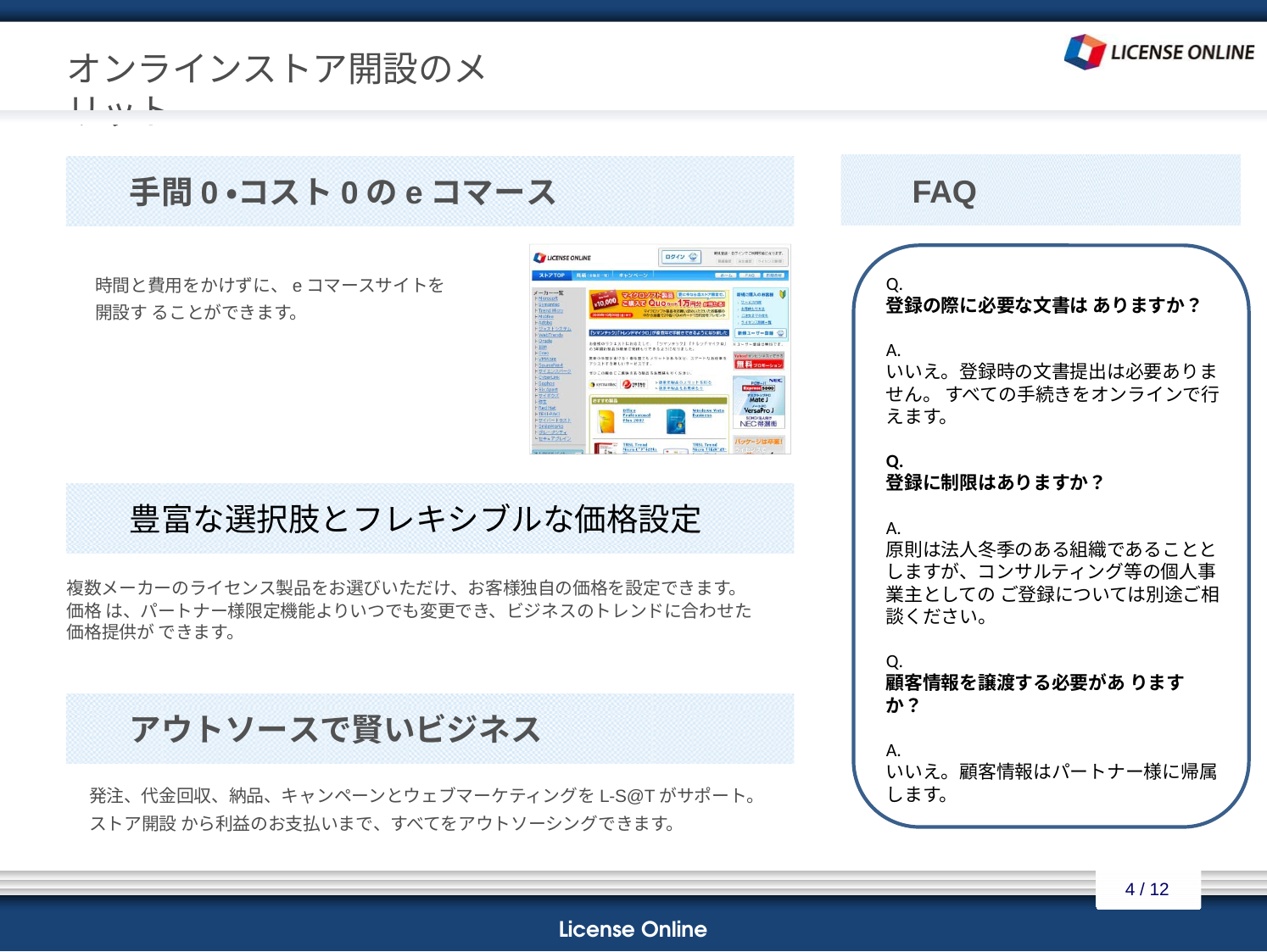

# オンラインストア開設のメリット

　　FAQ
　　手間0・コスト0のeコマース

Q.
登録の際に必要な文書は ありますか？

A.
いいえ。登録時の文書提出は必要ありません。 すべての手続きをオンラインで行えます。

Q.
登録に制限はありますか？

A.
原則は法人冬季のある組織であることとしますが、コンサルティング等の個人事業主としての ご登録については別途ご相談ください。

Q.
顧客情報を譲渡する必要があ りますか？

A.
いいえ。顧客情報はパートナー様に帰属します。
時間と費用をかけずに、eコマースサイトを開設す ることができます。

　　豊富な選択肢とフレキシブルな価格設定
複数メーカーのライセンス製品をお選びいただけ、お客様独自の価格を設定できます。
価格 は、パートナー様限定機能よりいつでも変更でき、ビジネスのトレンドに合わせた価格提供が できます。

　　アウトソースで賢いビジネス
発注、代金回収、納品、キャンペーンとウェブマーケティングをL-S@Tがサポート。ストア開設 から利益のお支払いまで、すべてをアウトソーシングできます。

4 / 12
License Online